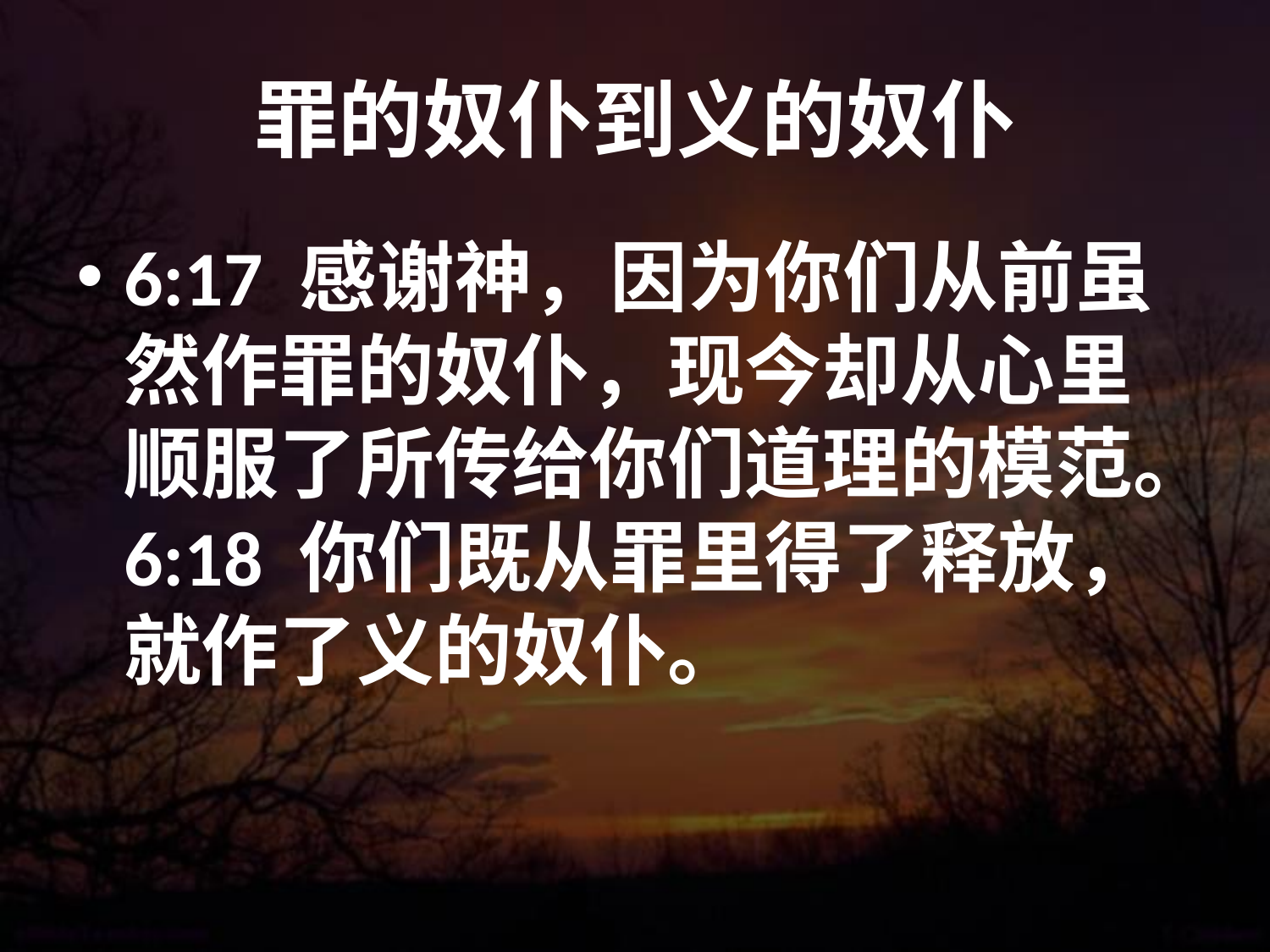

# 罪的奴仆到义的奴仆
6:17 感谢神，因为你们从前虽然作罪的奴仆，现今却从心里顺服了所传给你们道理的模范。6:18 你们既从罪里得了释放，就作了义的奴仆。